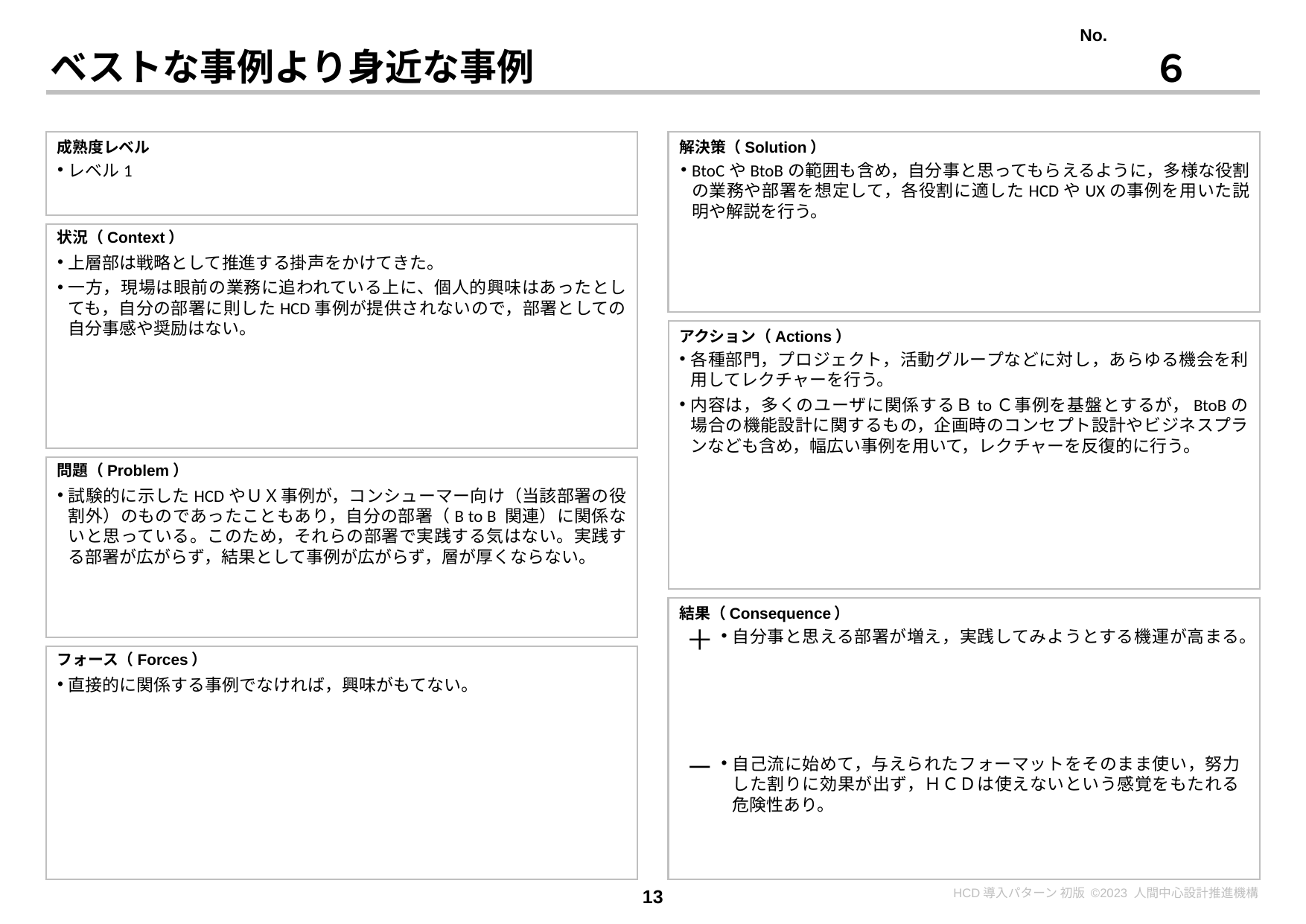

６
# ベストな事例より身近な事例
レベル1
BtoCやBtoBの範囲も含め，自分事と思ってもらえるように，多様な役割の業務や部署を想定して，各役割に適したHCDやUXの事例を用いた説明や解説を行う。
上層部は戦略として推進する掛声をかけてきた。
一方，現場は眼前の業務に追われている上に、個人的興味はあったとしても，自分の部署に則したHCD事例が提供されないので，部署としての自分事感や奨励はない。
各種部門，プロジェクト，活動グループなどに対し，あらゆる機会を利用してレクチャーを行う。
内容は，多くのユーザに関係するＢtoＣ事例を基盤とするが，BtoBの場合の機能設計に関するもの，企画時のコンセプト設計やビジネスプランなども含め，幅広い事例を用いて，レクチャーを反復的に行う。
試験的に示したHCDやＵＸ事例が，コンシューマー向け（当該部署の役割外）のものであったこともあり，自分の部署（B to B 関連）に関係ないと思っている。このため，それらの部署で実践する気はない。実践する部署が広がらず，結果として事例が広がらず，層が厚くならない。
自分事と思える部署が増え，実践してみようとする機運が高まる。
直接的に関係する事例でなければ，興味がもてない。
自己流に始めて，与えられたフォーマットをそのまま使い，努力した割りに効果が出ず，ＨＣＤは使えないという感覚をもたれる危険性あり。
13